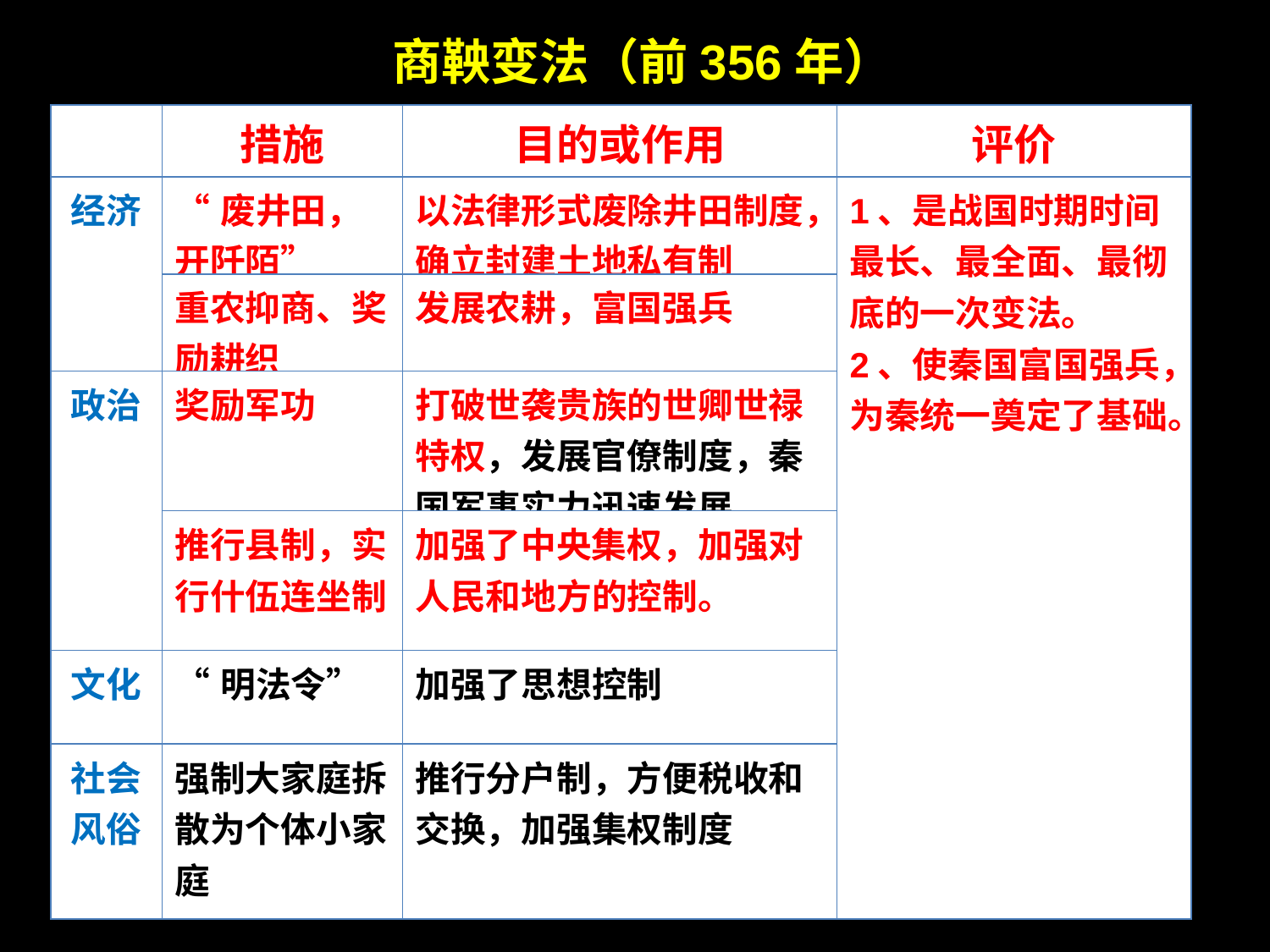

商鞅变法（前356年）
#
|  | 措施 | 目的或作用 | 评价 |
| --- | --- | --- | --- |
| 经济 | “废井田，开阡陌” | 以法律形式废除井田制度，确立封建土地私有制 | 1、是战国时期时间最长、最全面、最彻底的一次变法。 2、使秦国富国强兵，为秦统一奠定了基础。 |
|  | 重农抑商、奖励耕织 | 发展农耕，富国强兵 |  |
| 政治 | 奖励军功 | 打破世袭贵族的世卿世禄特权，发展官僚制度，秦国军事实力迅速发展 |  |
|  | 推行县制，实行什伍连坐制 | 加强了中央集权，加强对人民和地方的控制。 |  |
| 文化 | “明法令” | 加强了思想控制 |  |
| 社会 风俗 | 强制大家庭拆散为个体小家庭 | 推行分户制，方便税收和交换，加强集权制度 |  |